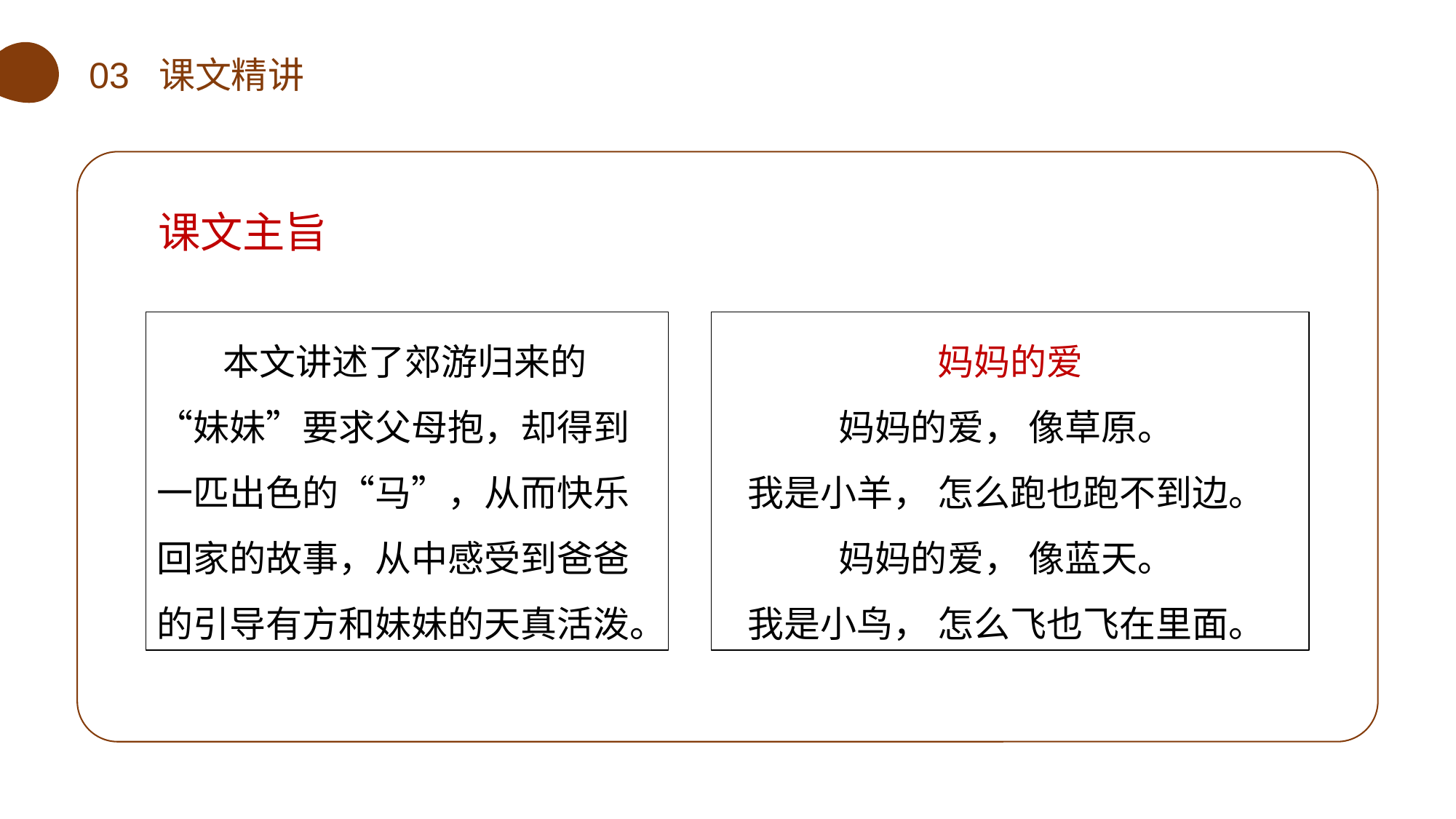

03  课文精讲
课文主旨
       本文讲述了郊游归来的“妹妹”要求父母抱，却得到一匹出色的“马”，从而快乐回家的故事，从中感受到爸爸的引导有方和妹妹的天真活泼。
妈妈的爱
妈妈的爱， 像草原。
我是小羊， 怎么跑也跑不到边。
妈妈的爱， 像蓝天。
我是小鸟， 怎么飞也飞在里面。